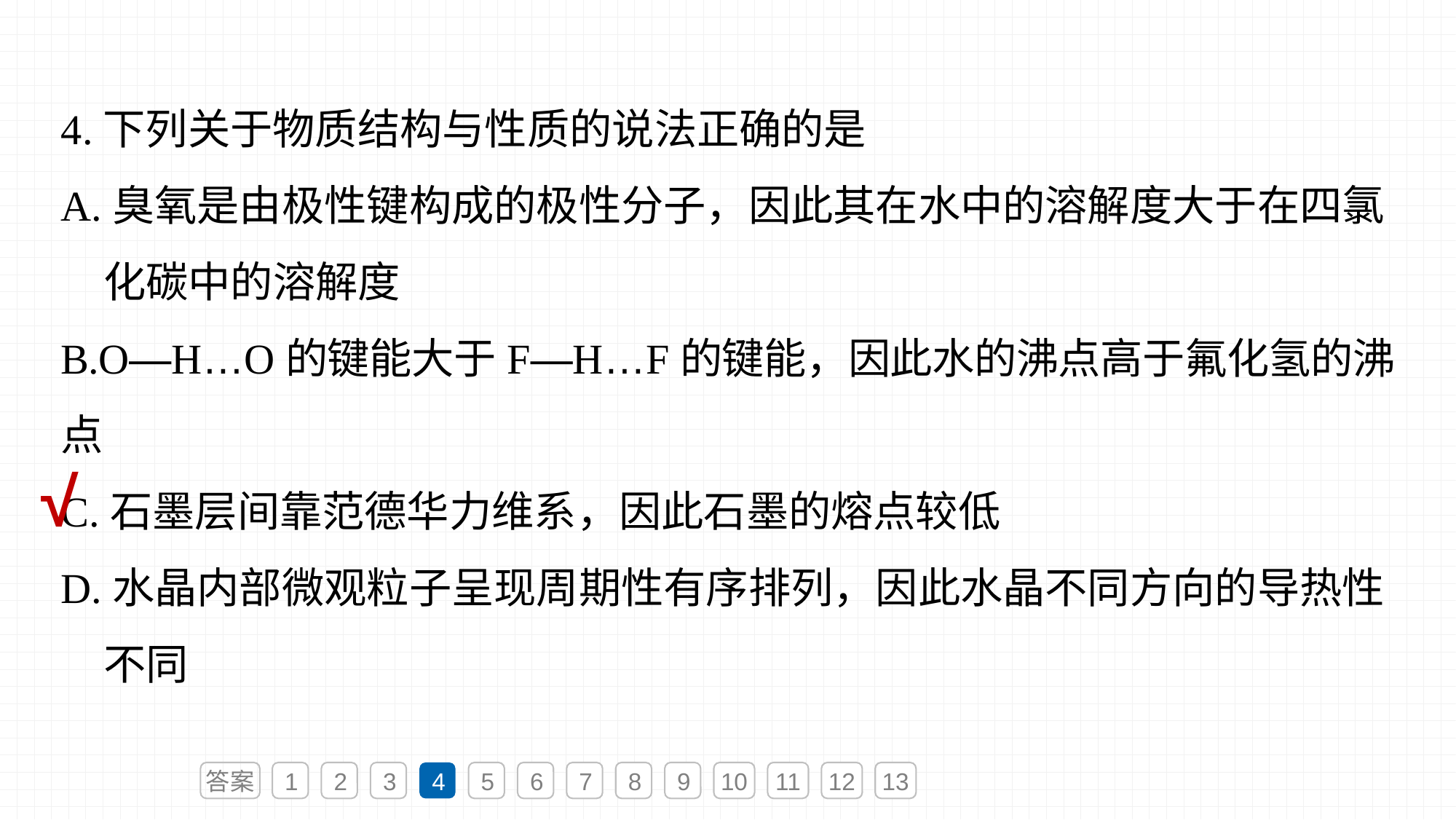

4.下列关于物质结构与性质的说法正确的是
A.臭氧是由极性键构成的极性分子，因此其在水中的溶解度大于在四氯
　化碳中的溶解度
B.O—H…O的键能大于F—H…F的键能，因此水的沸点高于氟化氢的沸点
C.石墨层间靠范德华力维系，因此石墨的熔点较低
D.水晶内部微观粒子呈现周期性有序排列，因此水晶不同方向的导热性
　不同
√
答案
1
2
3
4
5
6
7
8
9
10
11
12
13